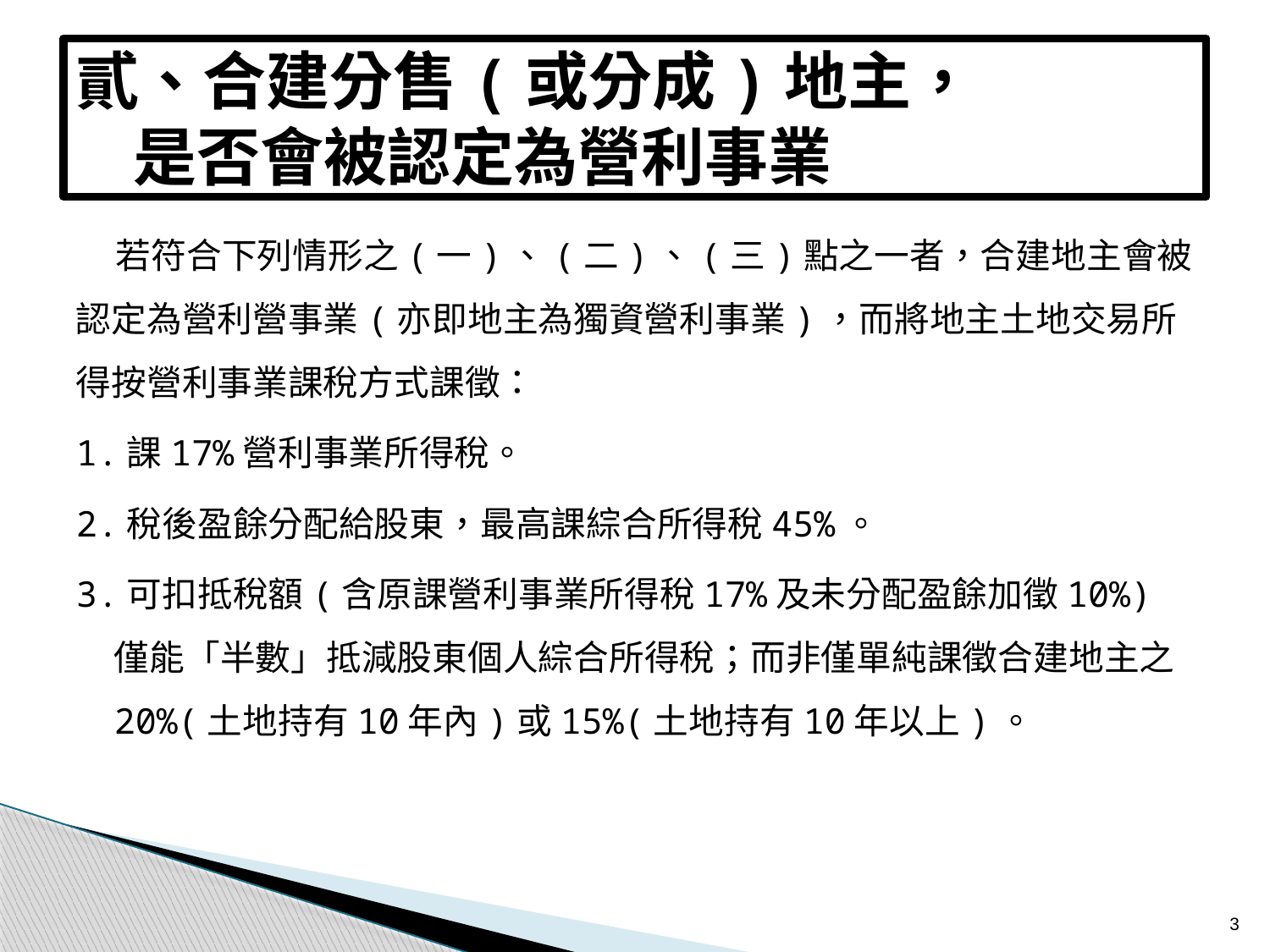

# 貳、合建分售(或分成)地主， 是否會被認定為營利事業
    若符合下列情形之(一)、(二)、(三)點之一者，合建地主會被認定為營利營事業(亦即地主為獨資營利事業)，而將地主土地交易所得按營利事業課稅方式課徵：
1.課17%營利事業所得稅。
2.稅後盈餘分配給股東，最高課綜合所得稅45%。
3.可扣抵稅額(含原課營利事業所得稅17%及未分配盈餘加徵10%)僅能「半數」抵減股東個人綜合所得稅；而非僅單純課徵合建地主之20%(土地持有10年內)或15%(土地持有10年以上)。
3